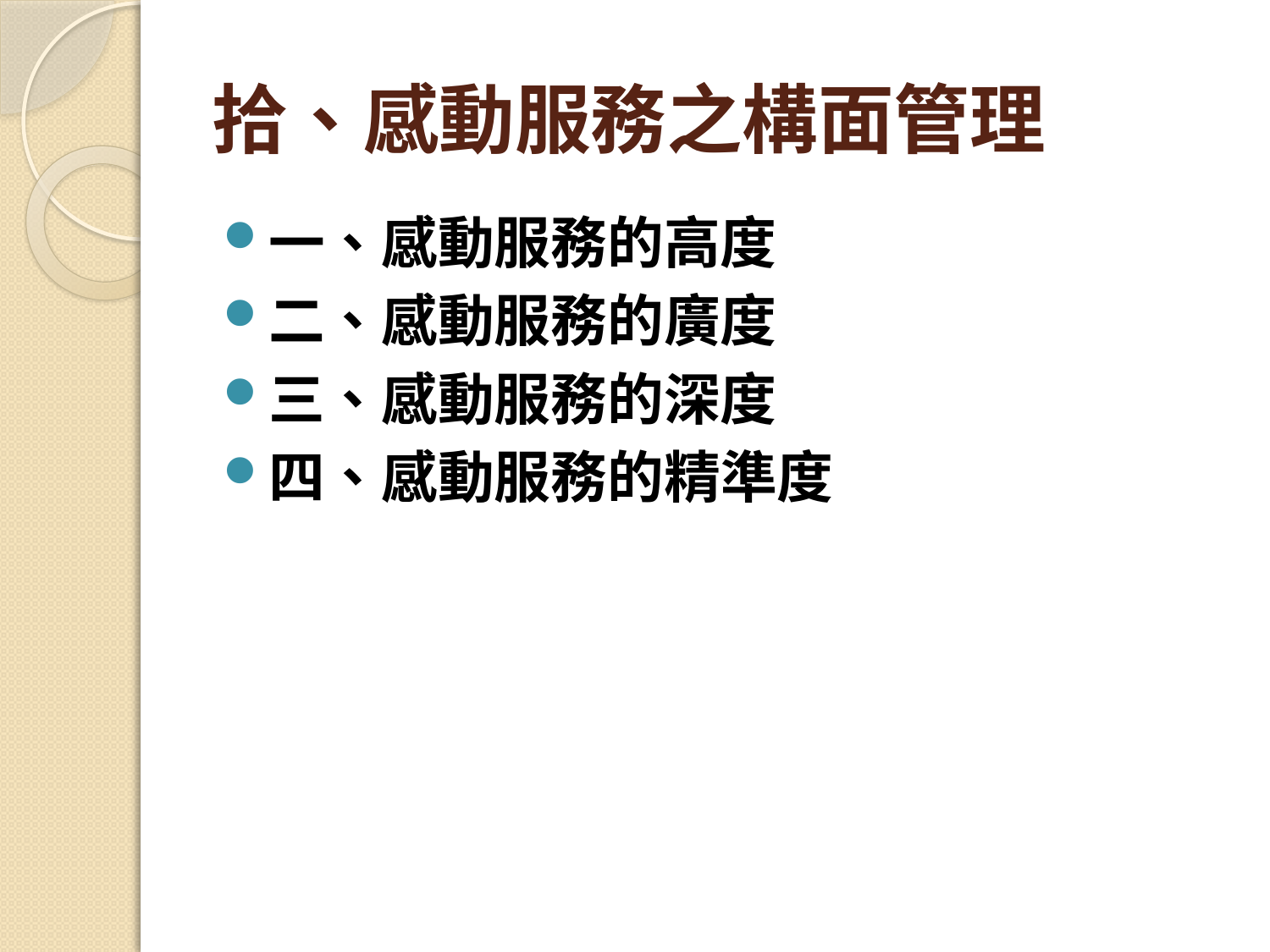

# 拾、感動服務之構面管理
一、感動服務的高度
二、感動服務的廣度
三、感動服務的深度
四、感動服務的精準度